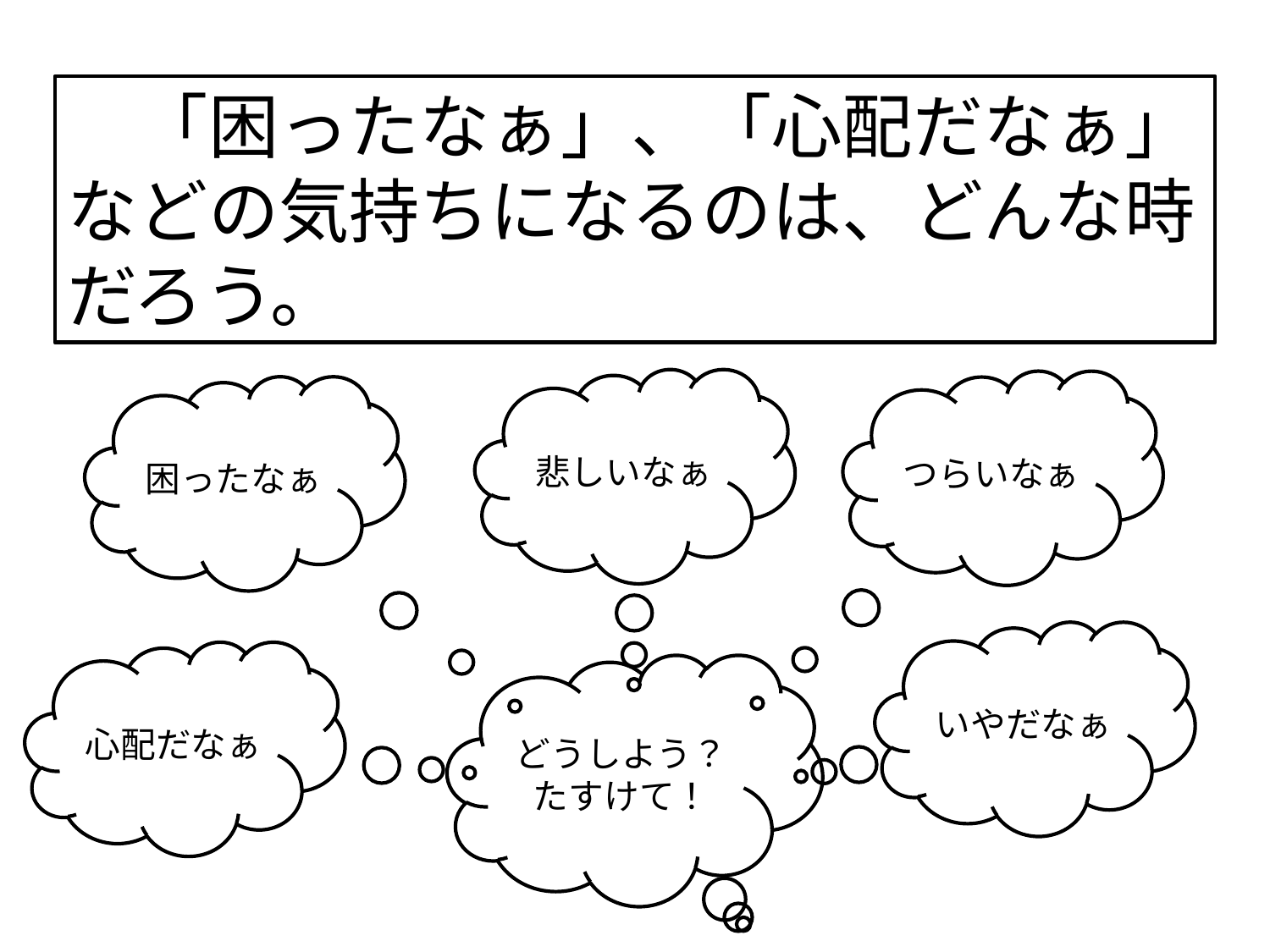

「困ったなぁ」、「心配だなぁ」などの気持ちになるのは、どんな時だろう。
悲しいなぁ
つらいなぁ
困ったなぁ
いやだなぁ
心配だなぁ
どうしよう？
たすけて！